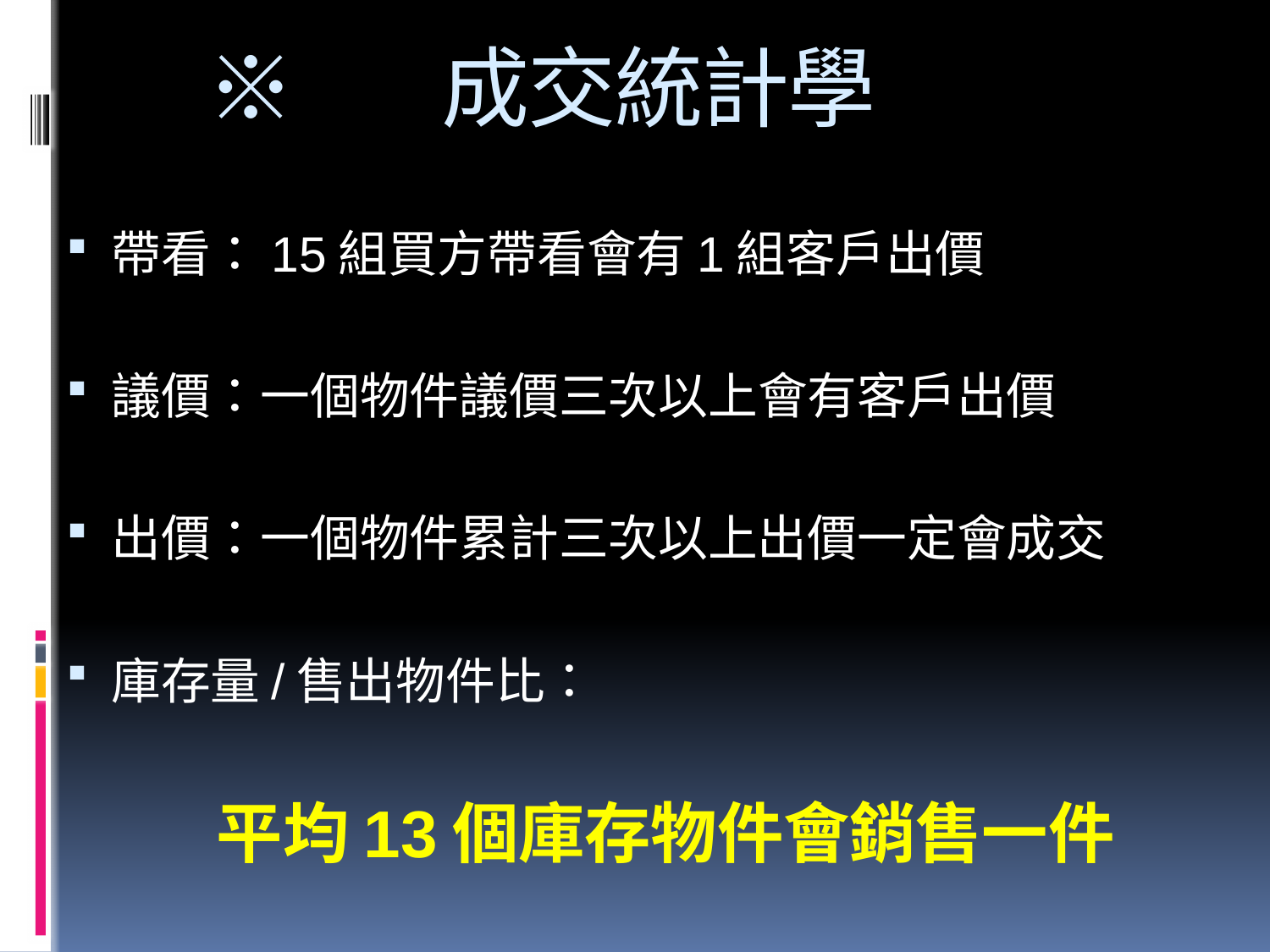

# ※       成交統計學
帶看：15組買方帶看會有1組客戶出價

議價：一個物件議價三次以上會有客戶出價

出價：一個物件累計三次以上出價一定會成交

庫存量/售出物件比：

         平均13個庫存物件會銷售一件